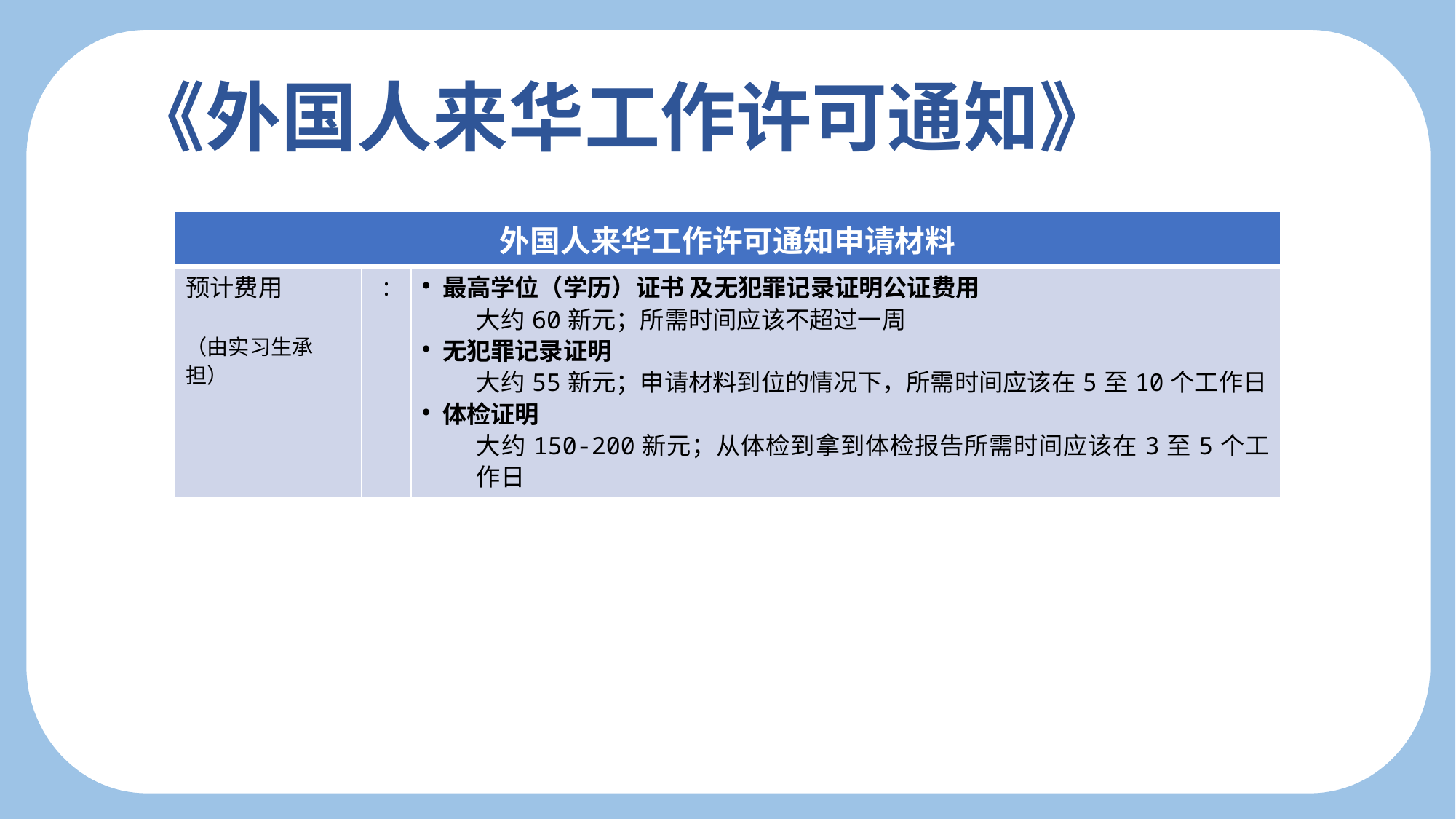

《外国人来华工作许可通知》
（中新青年实习交流计划）
| 外国人来华工作许可通知申请材料 |  |  |
| --- | --- | --- |
| 预计费用 （由实习生承担） | : | 最高学位（学历）证书 及无犯罪记录证明公证费用 大约60新元；所需时间应该不超过一周 无犯罪记录证明 大约55新元；申请材料到位的情况下，所需时间应该在5至10个工作日 体检证明 大约150-200新元；从体检到拿到体检报告所需时间应该在3至5个工作日 |